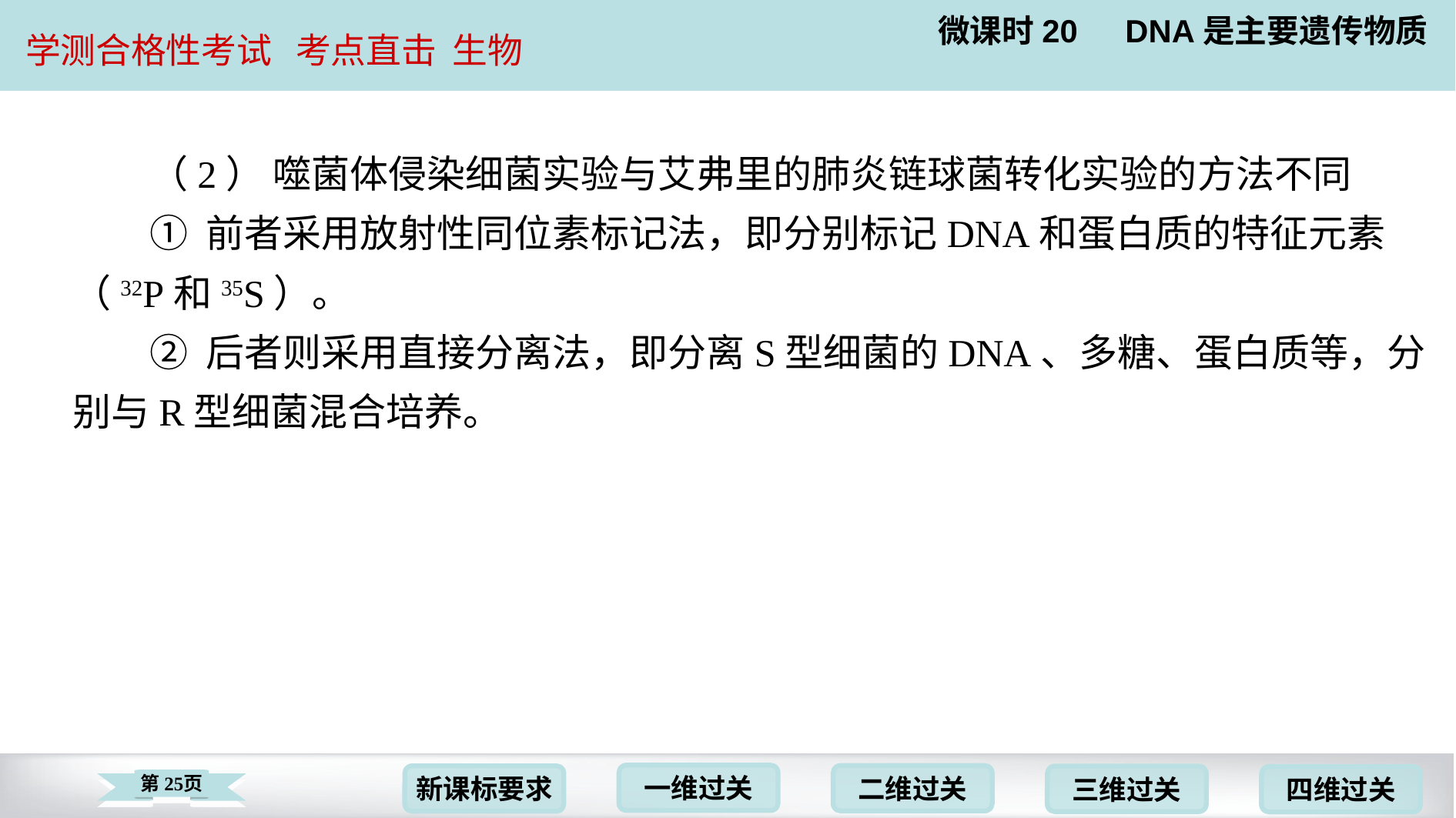

（2） 噬菌体侵染细菌实验与艾弗里的肺炎链球菌转化实验的方法不同
① 前者采用放射性同位素标记法，即分别标记DNA和蛋白质的特征元素
（32P和35S）。
② 后者则采用直接分离法，即分离S型细菌的DNA、多糖、蛋白质等，分
别与R型细菌混合培养。